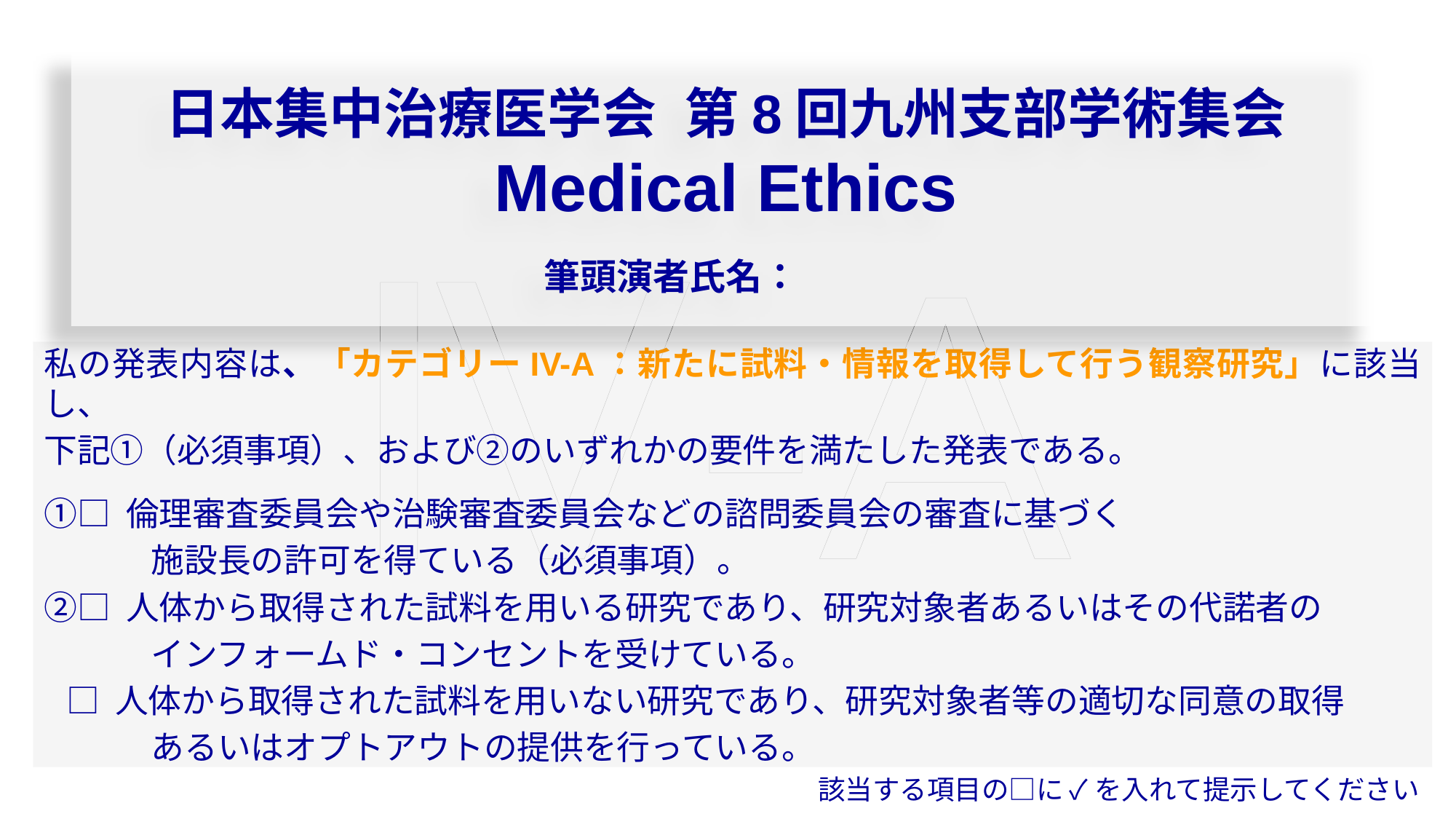

日本集中治療医学会 第8回九州支部学術集会
Medical Ethics
　
筆頭演者氏名：
Ⅳ-A
私の発表内容は、「カテゴリーIV-A：新たに試料・情報を取得して行う観察研究」に該当し、
下記①（必須事項）、および②のいずれかの要件を満たした発表である。

①□ 倫理審査委員会や治験審査委員会などの諮問委員会の審査に基づく
　　　 施設長の許可を得ている（必須事項）。
②□ 人体から取得された試料を用いる研究であり、研究対象者あるいはその代諾者の
　　　 インフォームド・コンセントを受けている。
   □ 人体から取得された試料を用いない研究であり、研究対象者等の適切な同意の取得
　　　 あるいはオプトアウトの提供を行っている。
該当する項目の□に ✓ を入れて提示してください